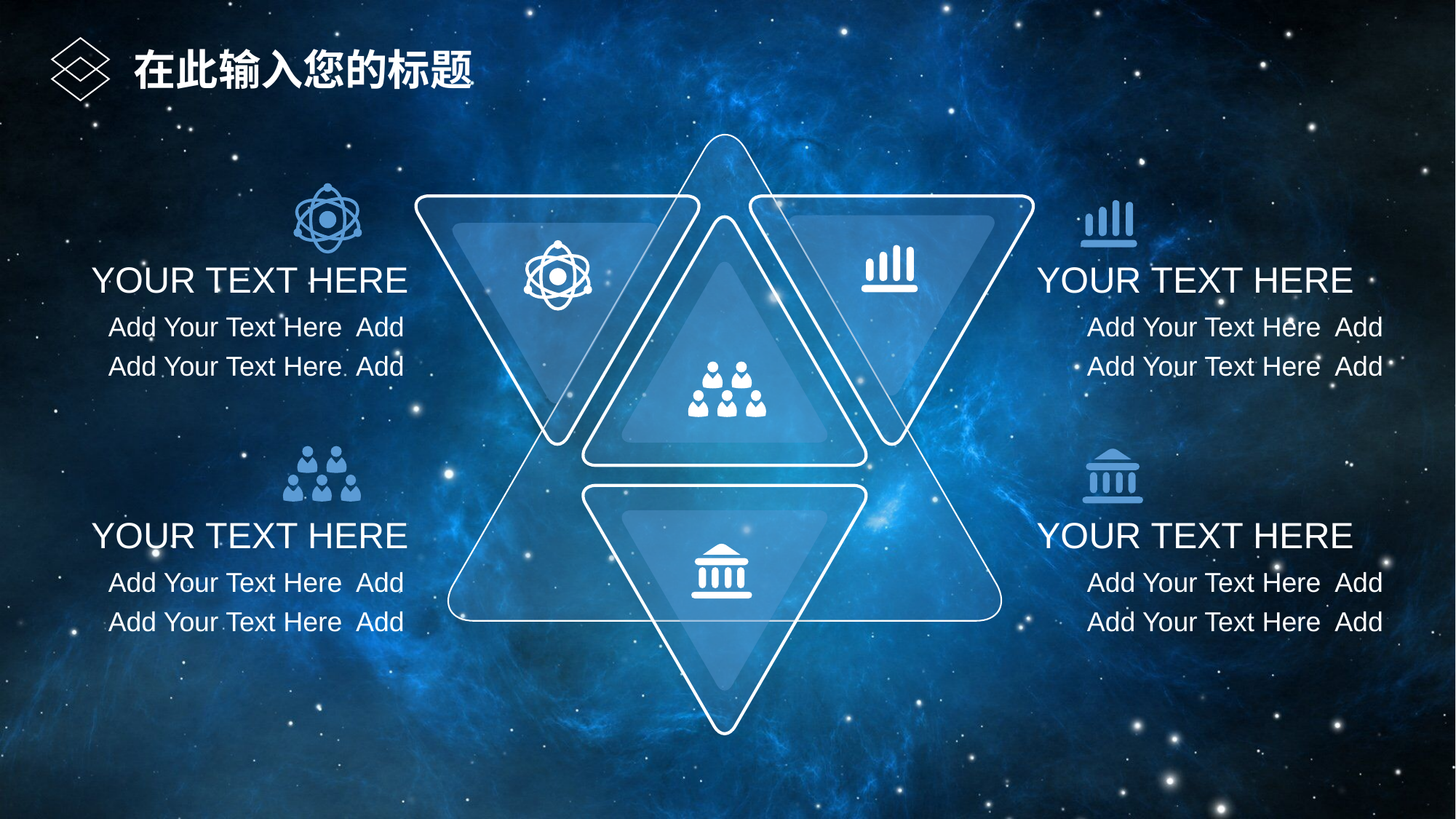

在此输入您的标题

YOUR TEXT HERE
YOUR TEXT HERE
Add Your Text Here  Add
Add Your Text Here  Add
Add Your Text Here  Add
Add Your Text Here  Add

YOUR TEXT HERE
YOUR TEXT HERE
Add Your Text Here  Add
Add Your Text Here  Add
Add Your Text Here  Add
Add Your Text Here  Add